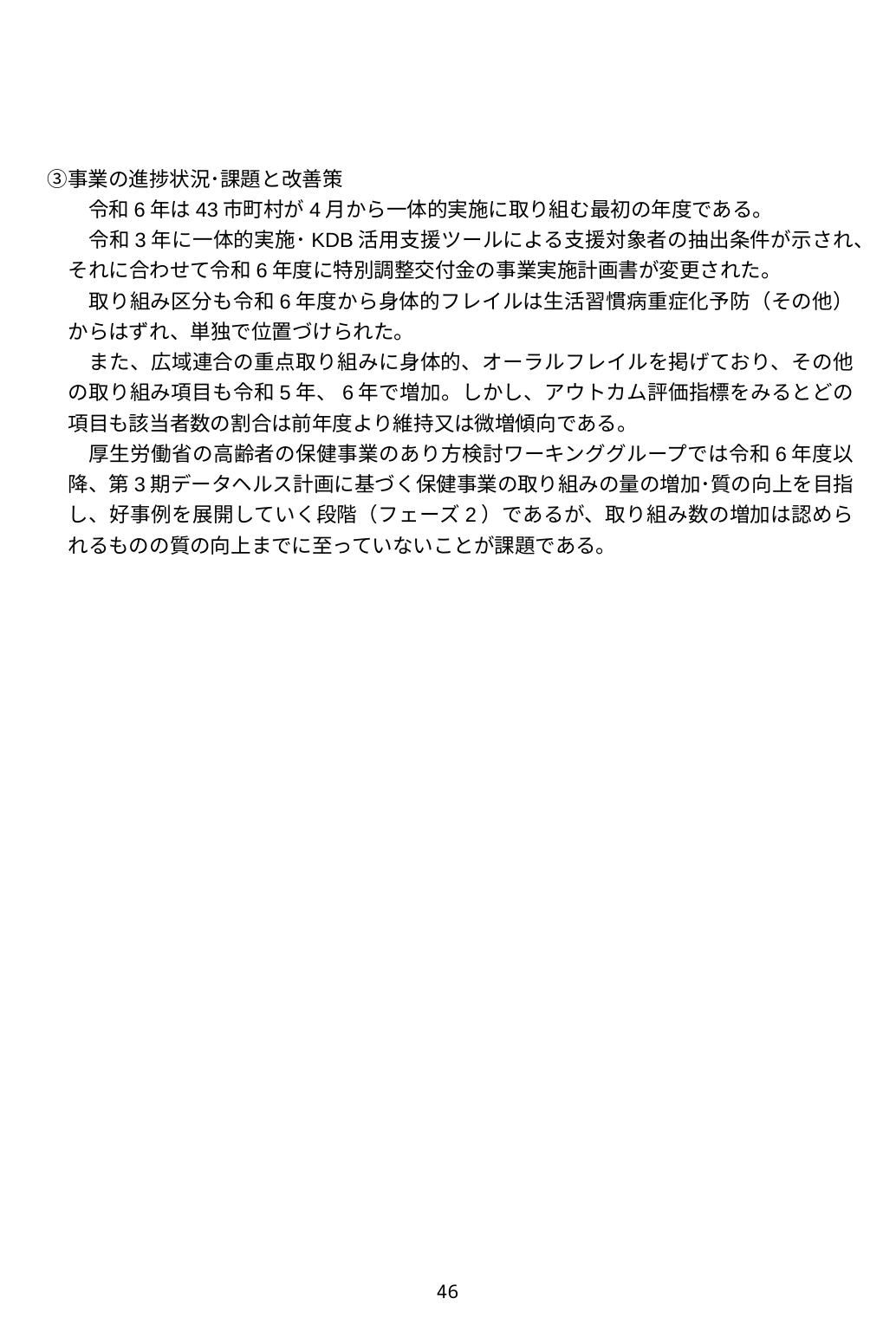

③事業の進捗状況･課題と改善策
　令和6年は43市町村が4月から一体的実施に取り組む最初の年度である。
　令和3年に一体的実施･KDB活用支援ツールによる支援対象者の抽出条件が示され、それに合わせて令和6年度に特別調整交付金の事業実施計画書が変更された。
　取り組み区分も令和6年度から身体的フレイルは生活習慣病重症化予防（その他）からはずれ、単独で位置づけられた。
　また、広域連合の重点取り組みに身体的、オーラルフレイルを掲げており、その他の取り組み項目も令和5年、6年で増加。しかし、アウトカム評価指標をみるとどの項目も該当者数の割合は前年度より維持又は微増傾向である。
　厚生労働省の高齢者の保健事業のあり方検討ワーキンググループでは令和6年度以降、第3期データヘルス計画に基づく保健事業の取り組みの量の増加･質の向上を目指し、好事例を展開していく段階（フェーズ2）であるが、取り組み数の増加は認められるものの質の向上までに至っていないことが課題である。
46